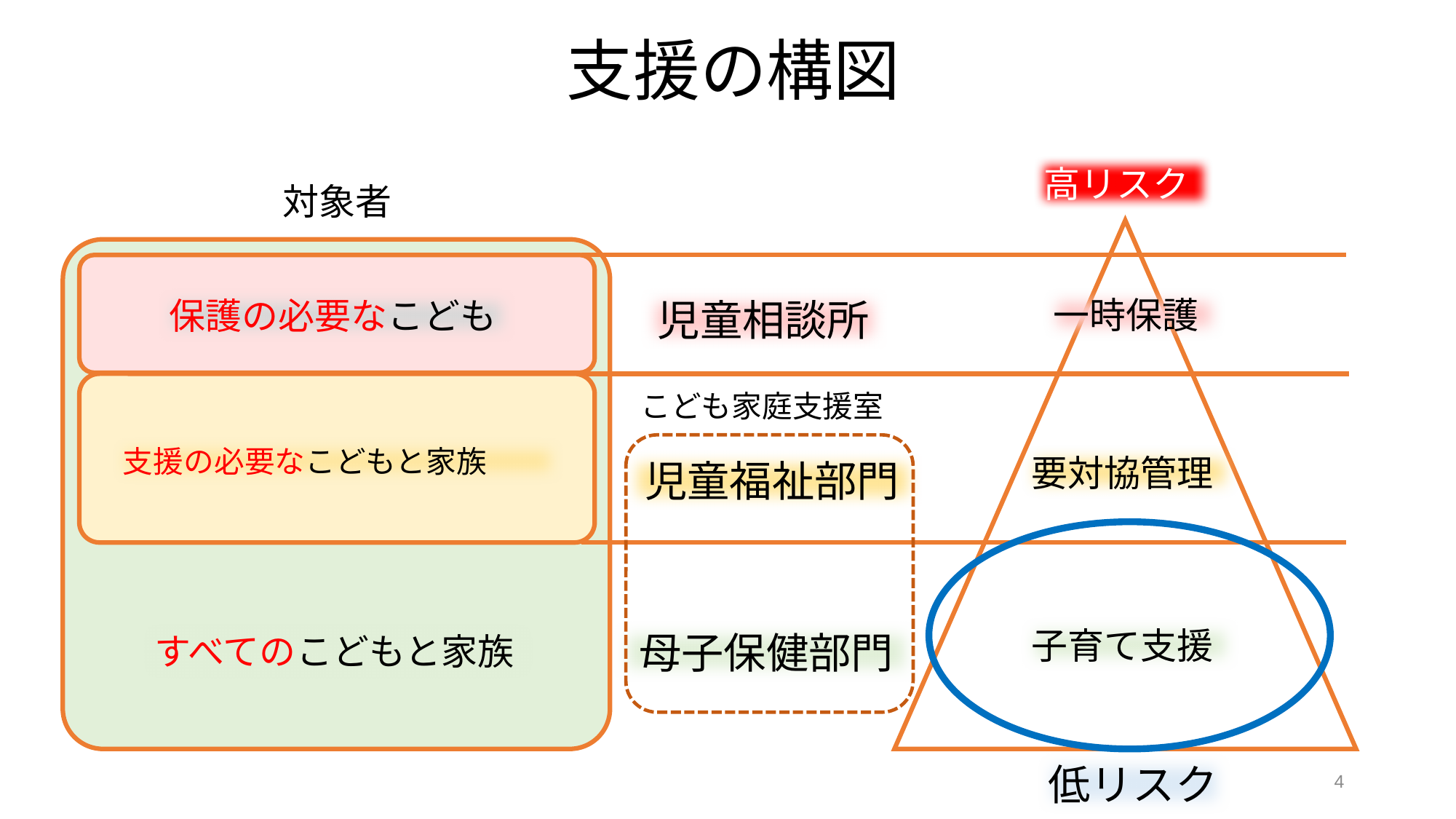

支援の構図
高リスク
対象者

一時保護
児童相談所
保護の必要なこども

こども家庭支援室

支援の必要なこどもと家族
要対協管理
児童福祉部門

子育て支援
母子保健部門
すべてのこどもと家族
低リスク
4